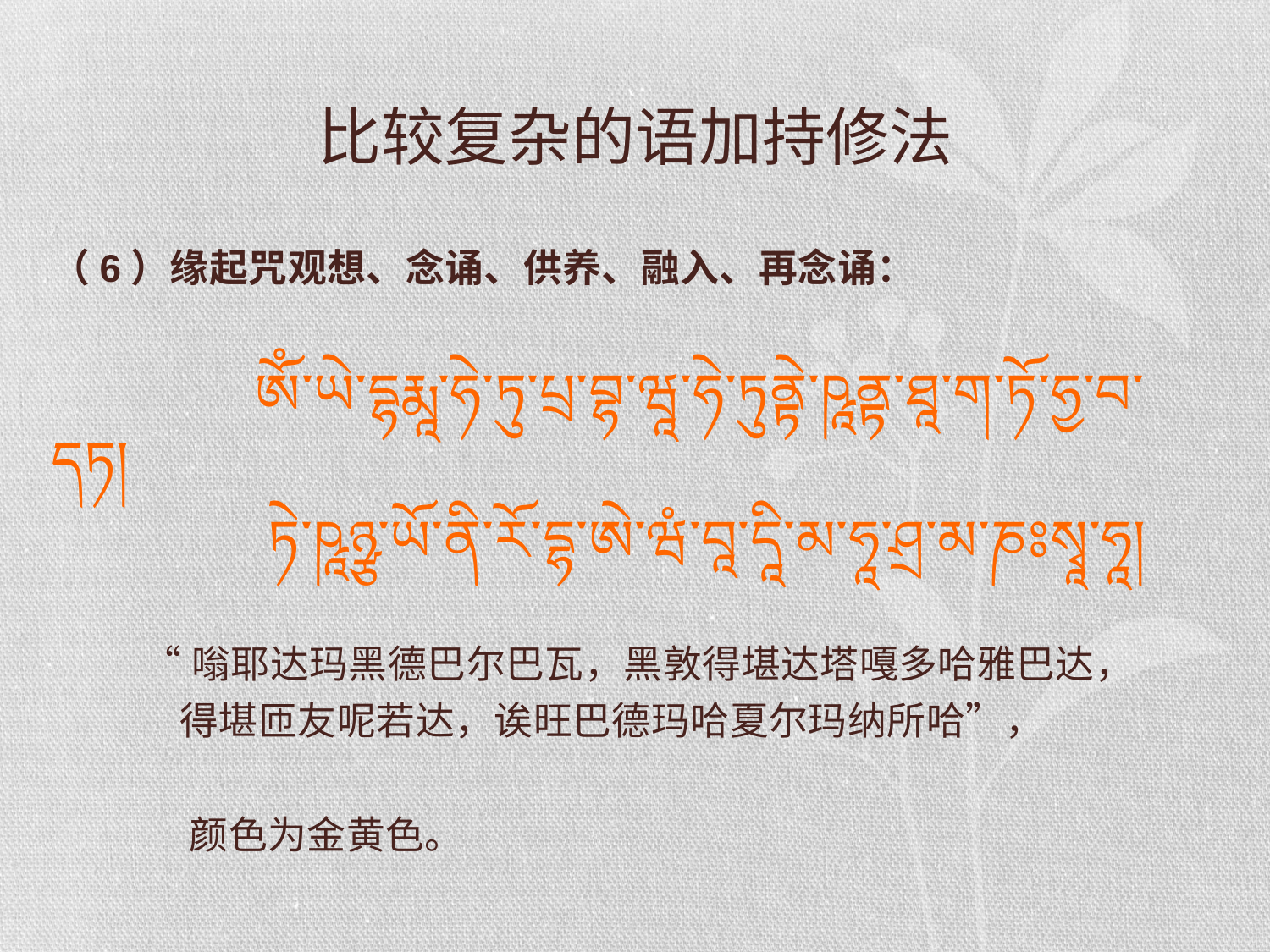

# 比较复杂的语加持修法

（6）缘起咒观想、念诵、供养、融入、再念诵：

            ཨོཾ་ཡེ་དྷརྨཱ་ཧེ་ཏུ་པྲ་བྷ་ཝཱ་ཧེ་ཏུནྟེ་ཥཱནྟ་ཐཱ་ག་ཏོ་ཧྱ་བ་དཏ།
            ཏེ་ཥཱཉྩ་ཡོ་ནི་རོ་དྷ་ཨེ་ཝཾ་བཱ་དཱི་མ་ཧཱ་ཤྲ་མ་ཎཿསྭཱ་ཧཱ།

          “嗡耶达玛黑德巴尔巴瓦，黑敦得堪达塔嘎多哈雅巴达，
             得堪匝友呢若达，诶旺巴德玛哈夏尔玛纳所哈”，

              颜色为金黄色。